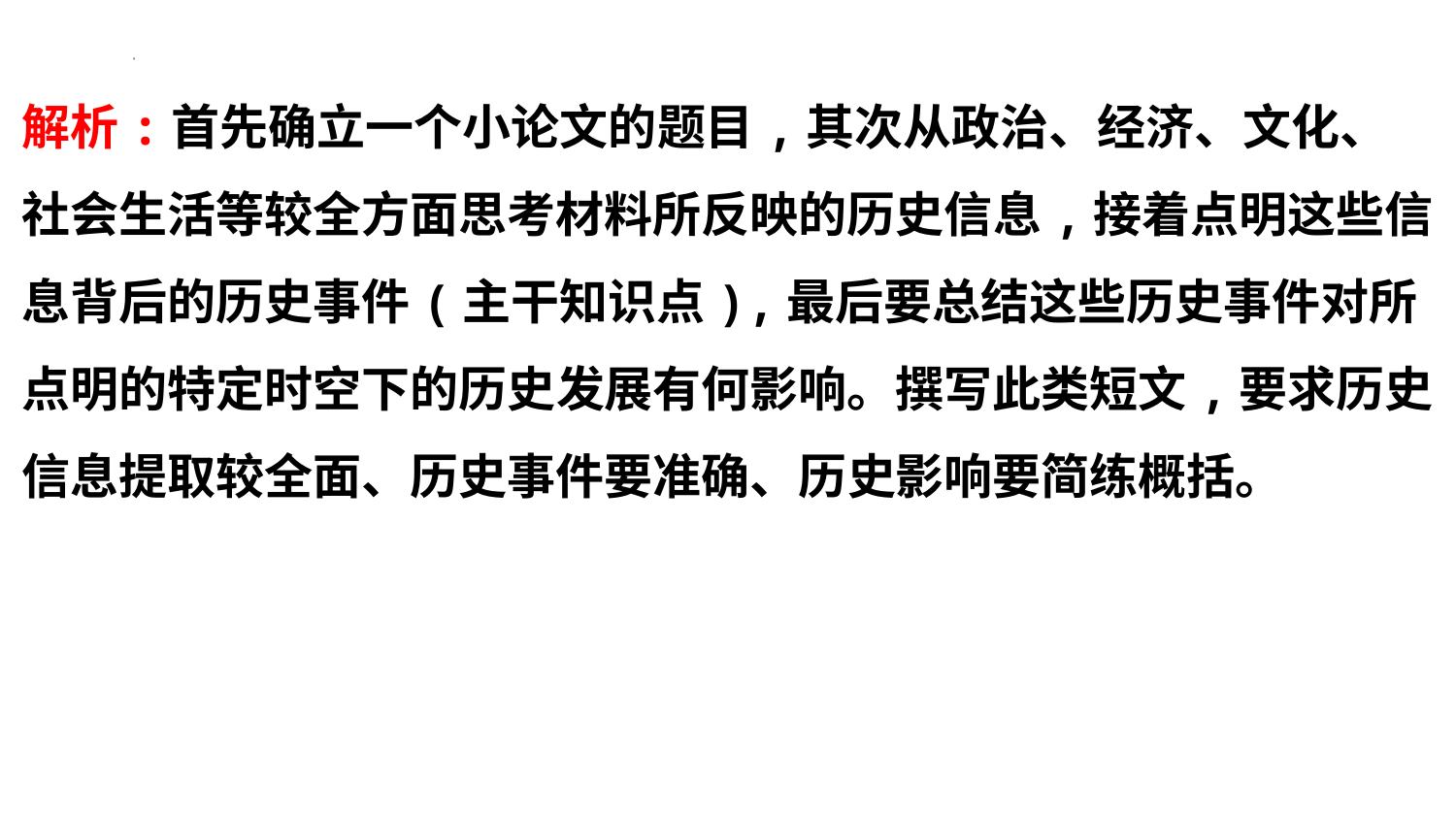

解析:首先确立一个小论文的题目,其次从政治、经济、文化、社会生活等较全方面思考材料所反映的历史信息,接着点明这些信息背后的历史事件(主干知识点),最后要总结这些历史事件对所点明的特定时空下的历史发展有何影响。撰写此类短文,要求历史信息提取较全面、历史事件要准确、历史影响要简练概括。